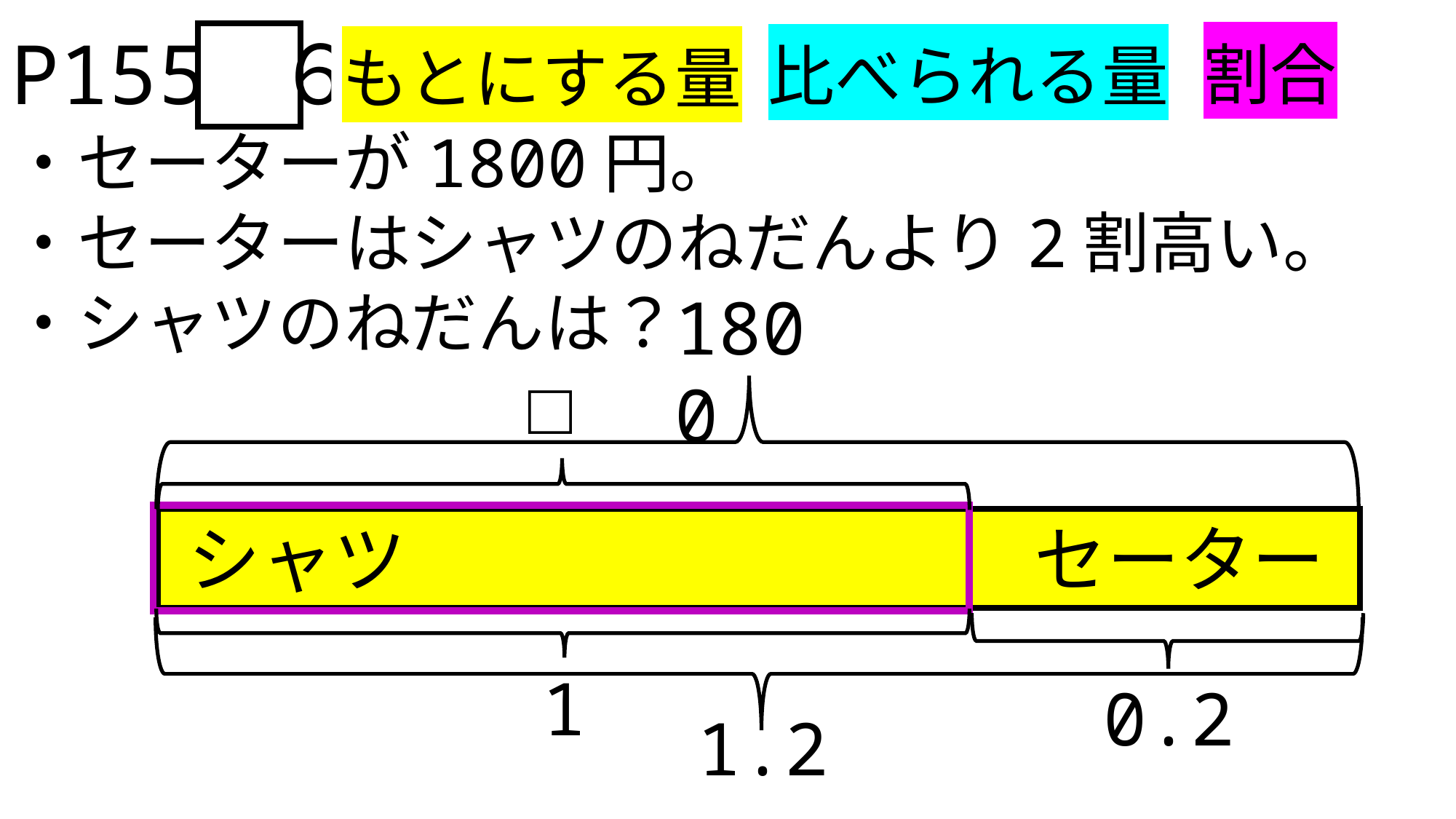

P155 ６
・セーターが1800円。
・セーターはシャツのねだんより2割高い。
・シャツのねだんは？

割合
比べられる量
もとにする量

1800
□

シャツ
セーター

1
0.2
1.2